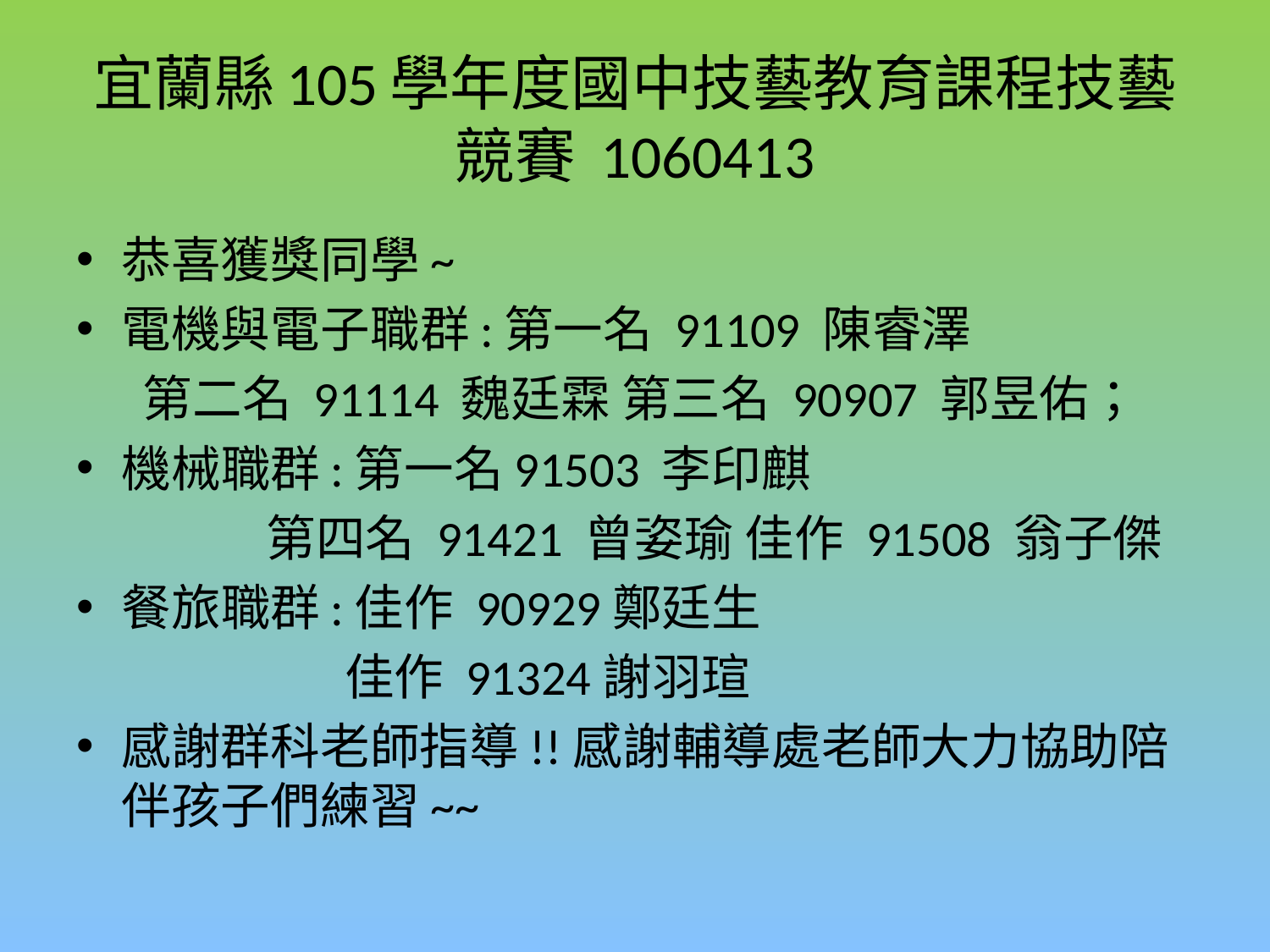

# 宜蘭縣105學年度國中技藝教育課程技藝競賽 1060413
恭喜獲獎同學~
電機與電子職群:第一名 91109 陳睿澤
     第二名 91114 魏廷霖 第三名 90907 郭昱佑；
機械職群:第一名91503 李印麒
                第四名 91421 曾姿瑜 佳作 91508 翁子傑
餐旅職群:佳作 90929鄭廷生
                       佳作 91324謝羽瑄
感謝群科老師指導!!感謝輔導處老師大力協助陪伴孩子們練習~~